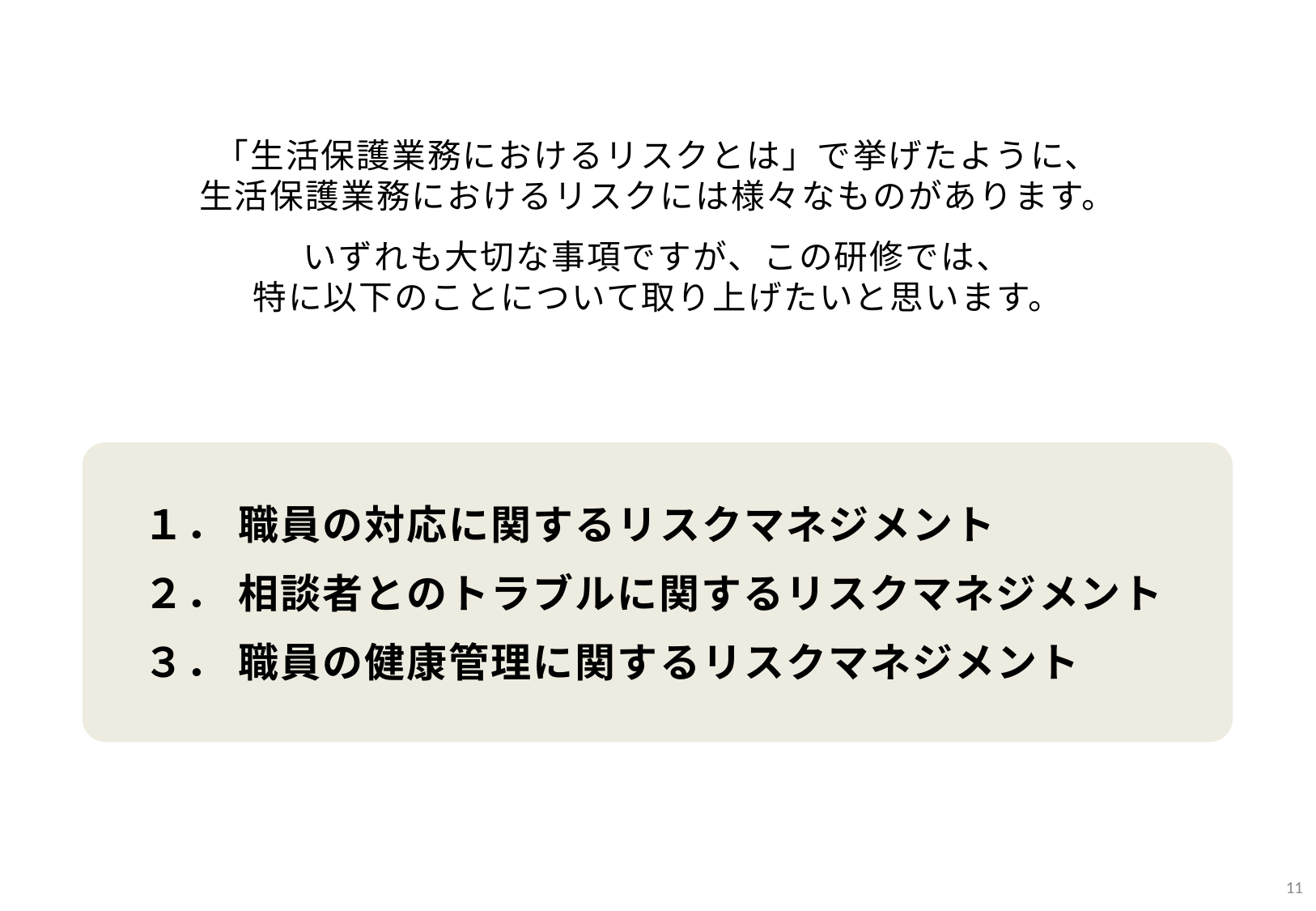

「生活保護業務におけるリスクとは」で挙げたように、
生活保護業務におけるリスクには様々なものがあります。
いずれも大切な事項ですが、この研修では、
特に以下のことについて取り上げたいと思います。
　１． 職員の対応に関するリスクマネジメント
　２． 相談者とのトラブルに関するリスクマネジメント
　３． 職員の健康管理に関するリスクマネジメント
11